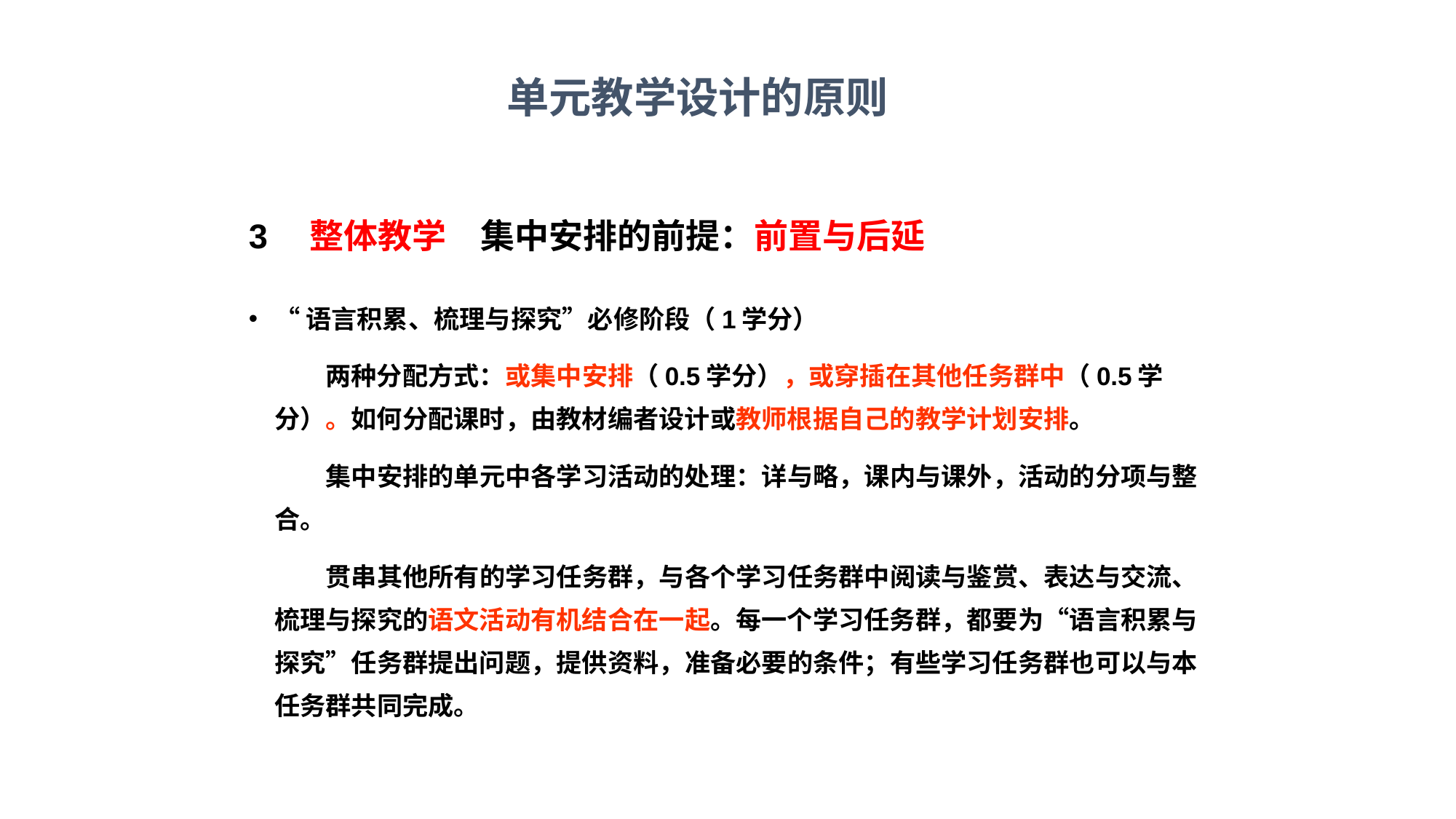

#
单元教学设计的原则

3　整体教学　集中安排的前提：前置与后延

“语言积累、梳理与探究”必修阶段（1学分）
　　　两种分配方式：或集中安排（0.5学分），或穿插在其他任务群中（0.5学分）。如何分配课时，由教材编者设计或教师根据自己的教学计划安排。
　　　集中安排的单元中各学习活动的处理：详与略，课内与课外，活动的分项与整合。
　　　贯串其他所有的学习任务群，与各个学习任务群中阅读与鉴赏、表达与交流、梳理与探究的语文活动有机结合在一起。每一个学习任务群，都要为“语言积累与探究”任务群提出问题，提供资料，准备必要的条件；有些学习任务群也可以与本任务群共同完成。